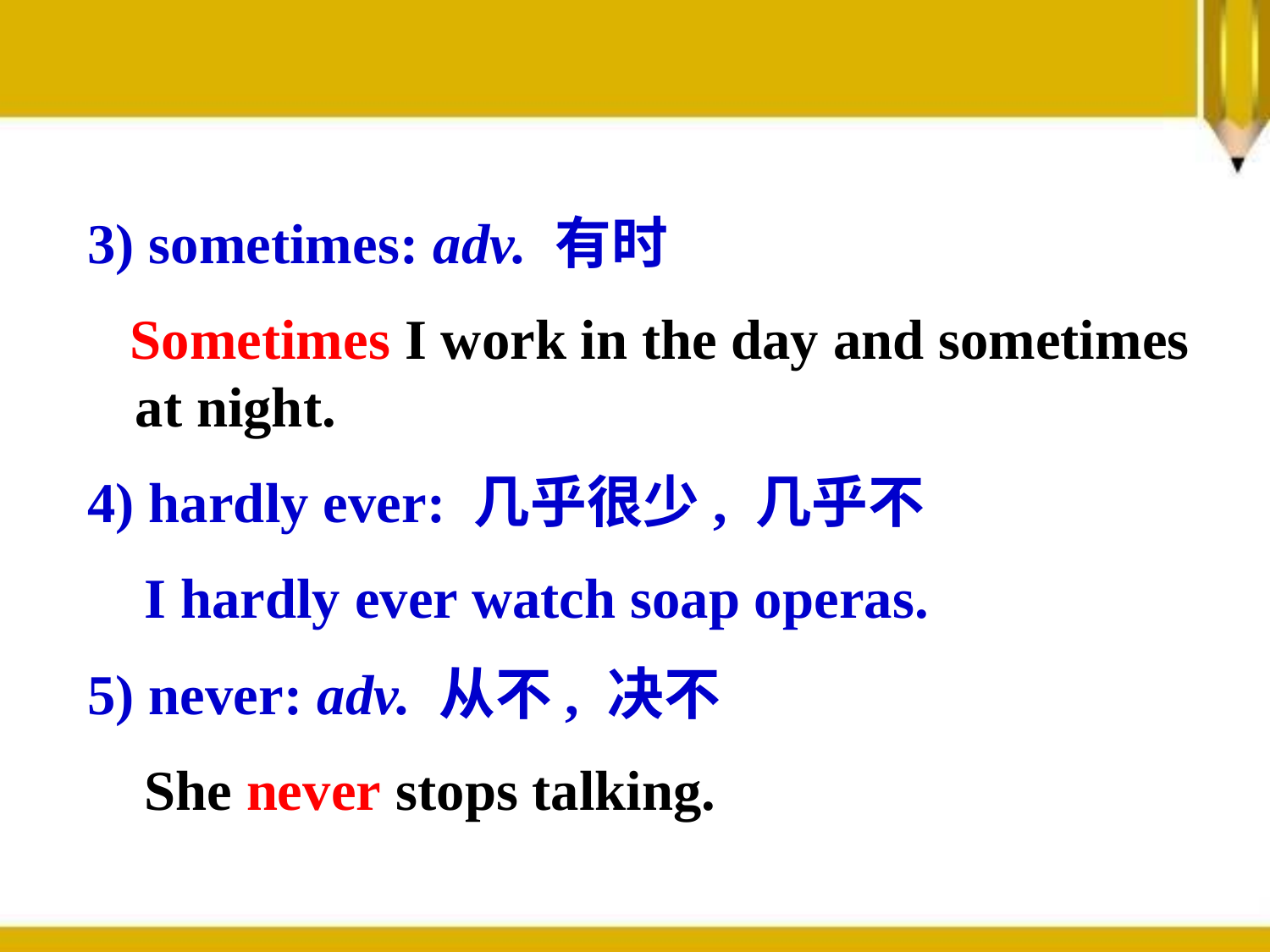

3) sometimes: adv. 有时
   Sometimes I work in the day and sometimes at night.
4) hardly ever: 几乎很少, 几乎不
    I hardly ever watch soap operas.
5) never: adv. 从不, 决不
    She never stops talking.